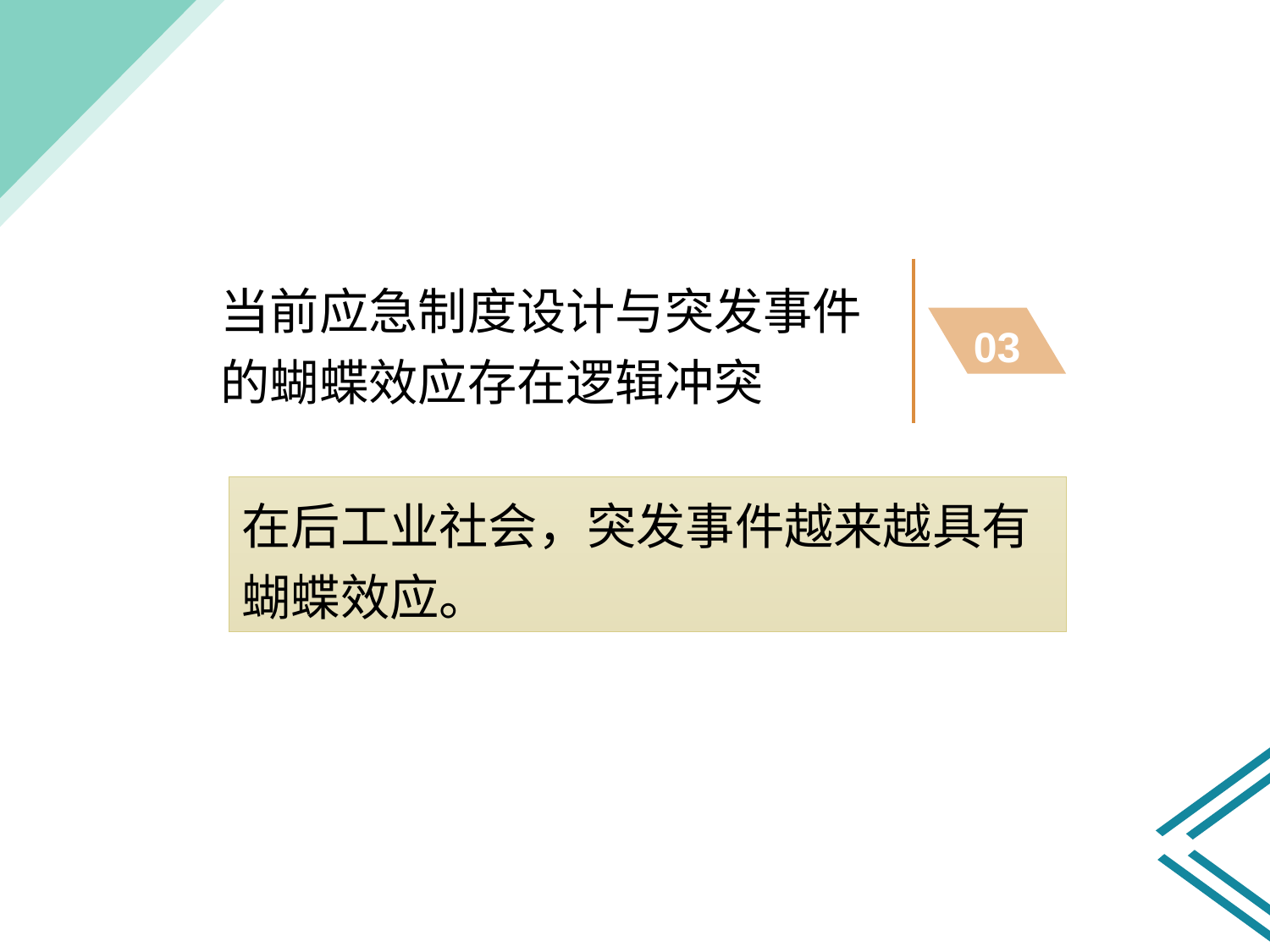

当前应急制度设计与突发事件的蝴蝶效应存在逻辑冲突
03
在后工业社会，突发事件越来越具有蝴蝶效应。